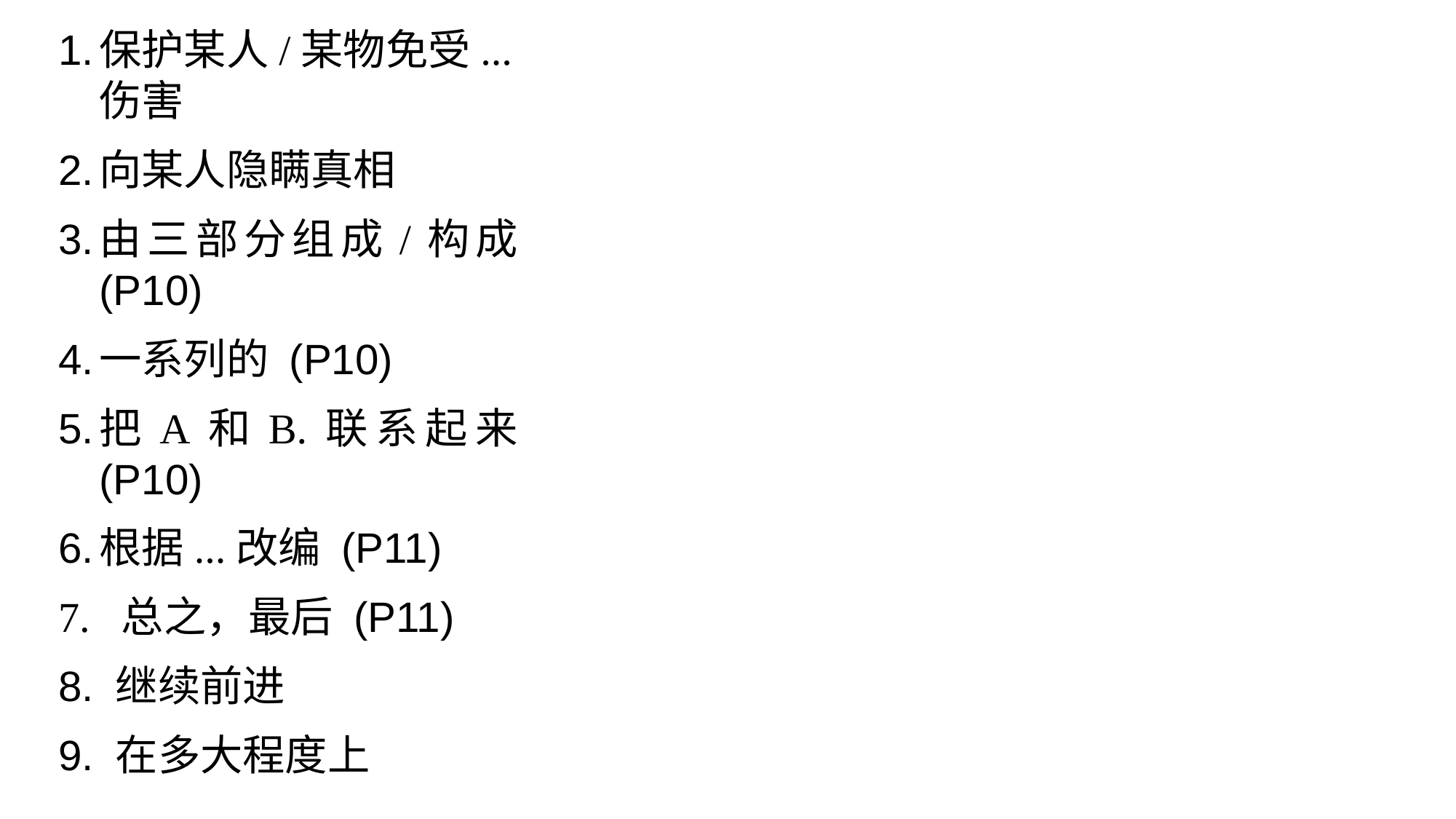

保护某人/某物免受...伤害
向某人隐瞒真相
由三部分组成/构成 (P10)
一系列的 (P10)
把A和B.联系起来 (P10)
根据...改编 (P11)
7.  总之，最后 (P11)
8. 继续前进
9. 在多大程度上